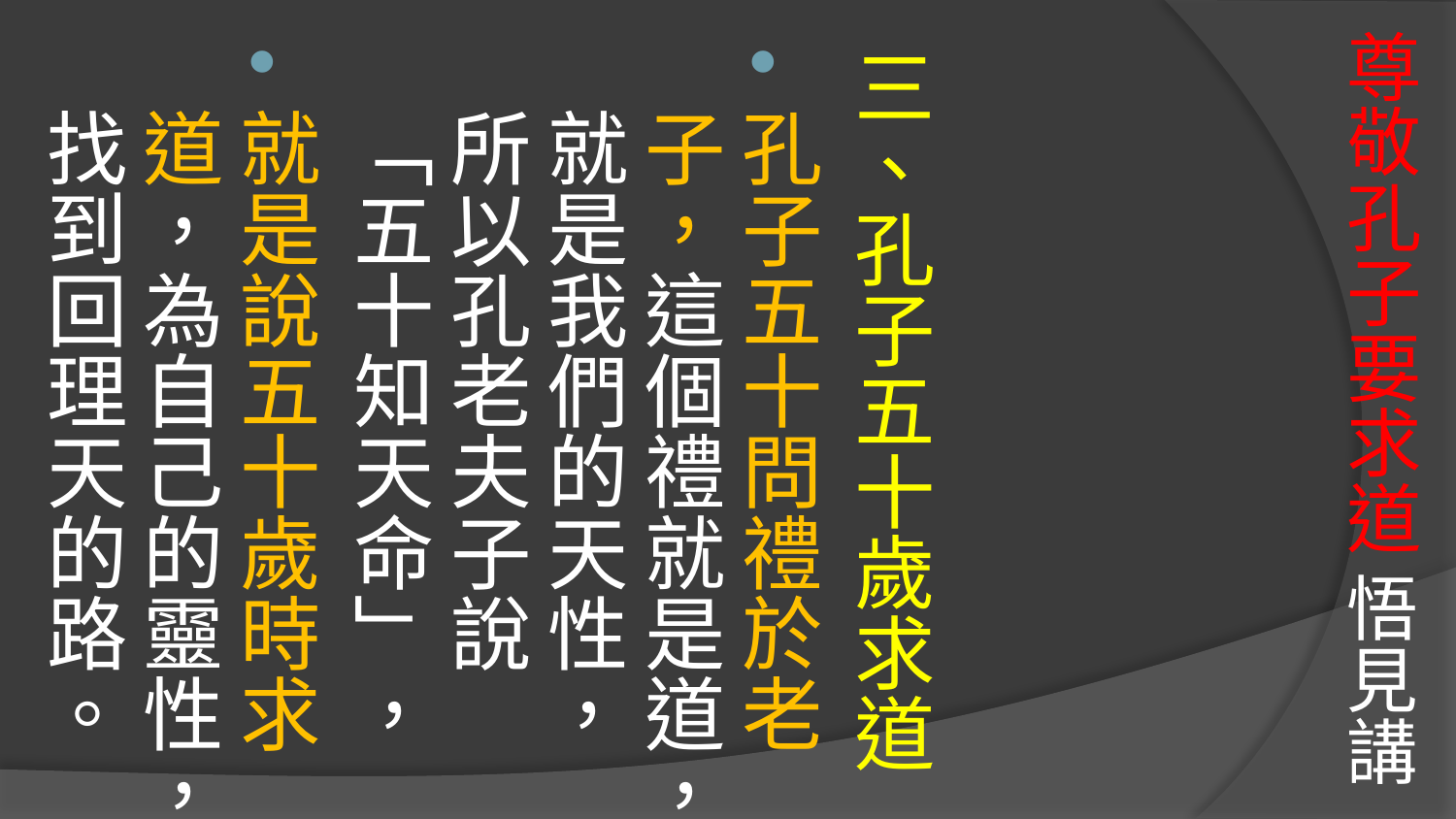

# 尊敬孔子要求道 悟見講
三、孔子五十歲求道
孔子五十問禮於老子，這個禮就是道，就是我們的天性，所以孔老夫子說 「五十知天命」，
就是說五十歲時求道，為自己的靈性，找到回理天的路。